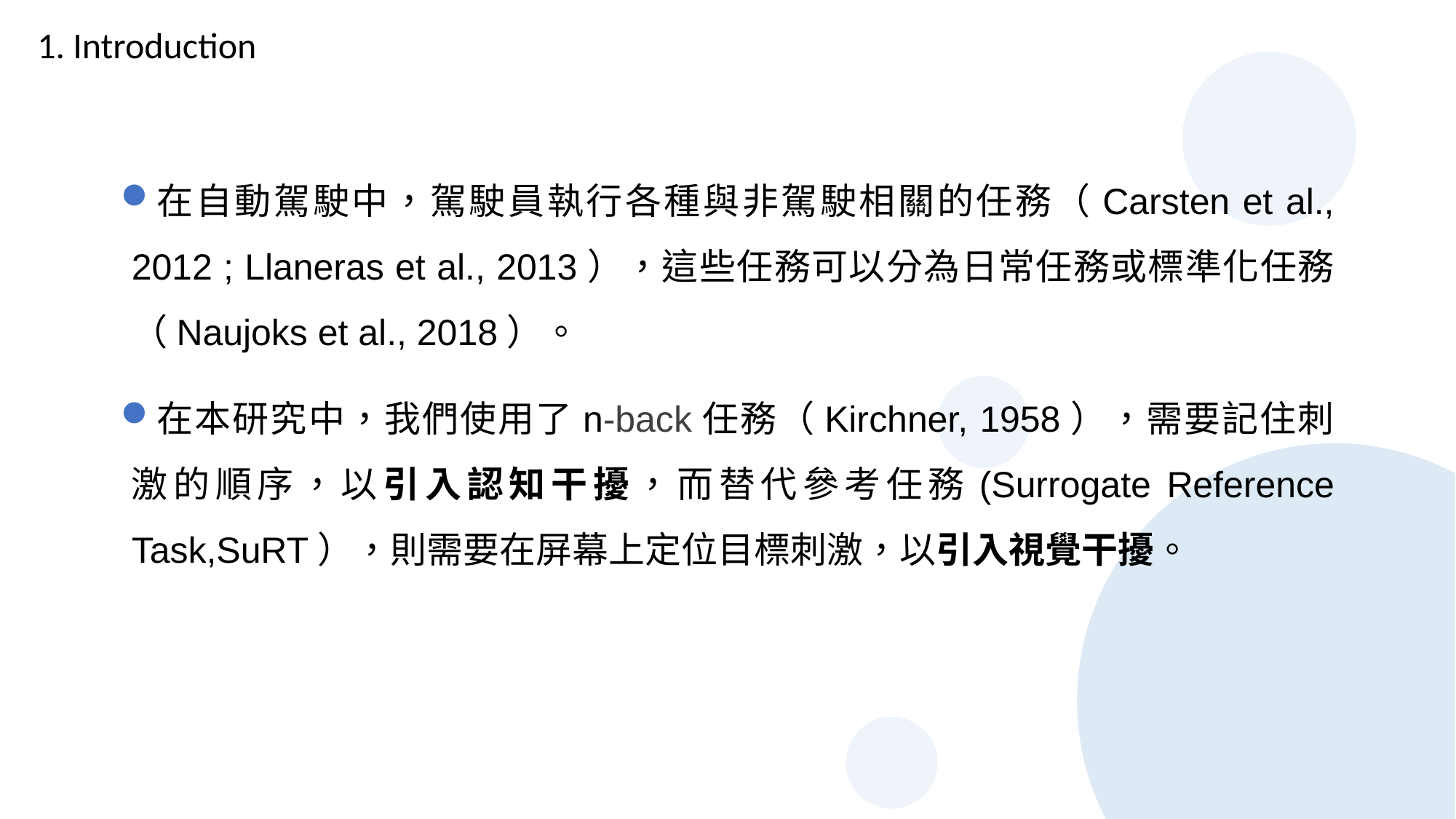

1. Introduction

在自動駕駛中，駕駛員執行各種與非駕駛相關的任務（Carsten et al., 2012 ; Llaneras et al., 2013），這些任務可以分為日常任務或標準化任務（Naujoks et al., 2018）。
在本研究中，我們使用了n-back任務（Kirchner, 1958），需要記住刺激的順序，以引入認知干擾，而替代參考任務(Surrogate Reference Task,SuRT），則需要在屏幕上定位目標刺激，以引入視覺干擾。